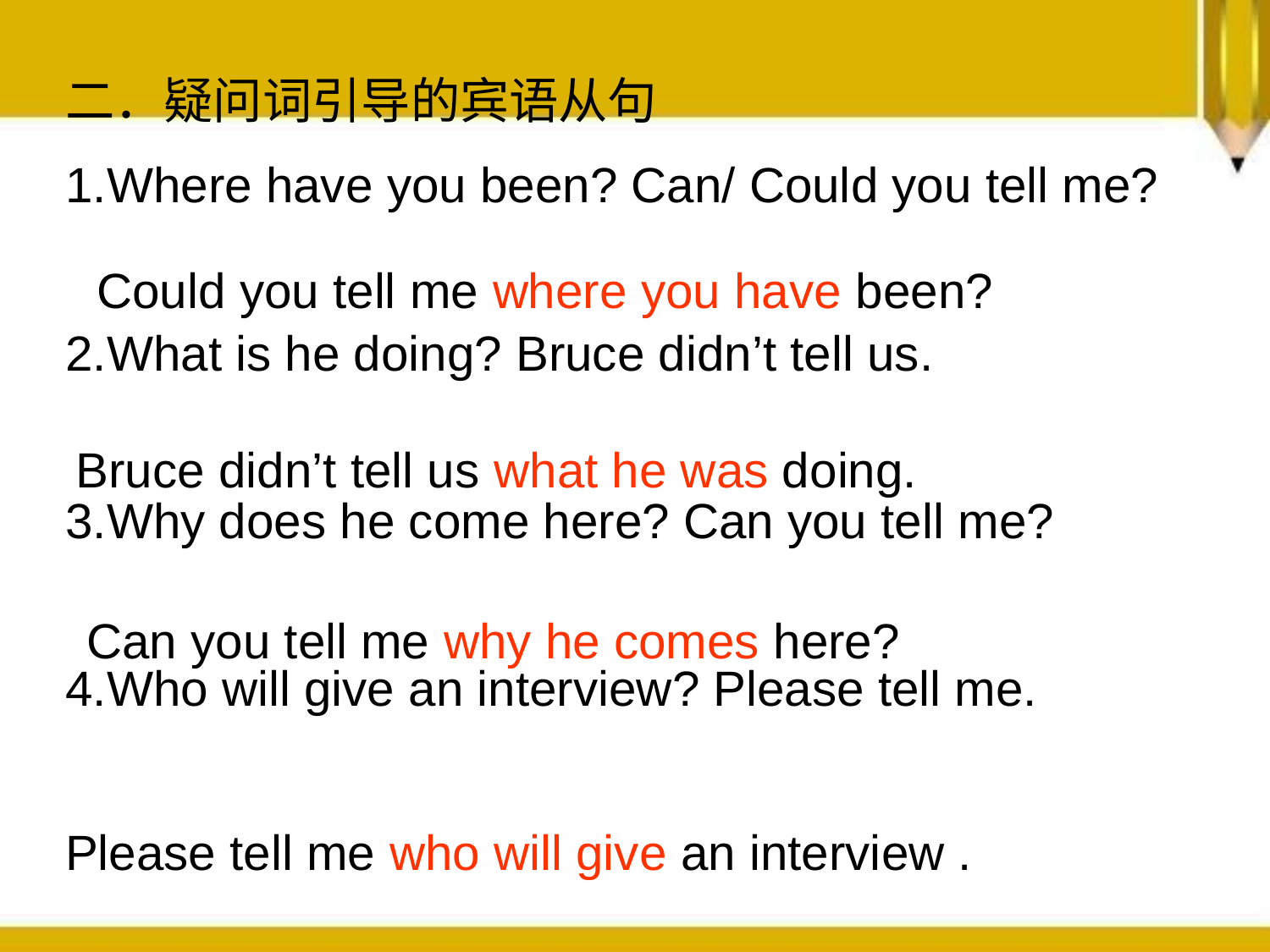

二．疑问词引导的宾语从句
1.Where have you been? Can/ Could you tell me?

2.What is he doing? Bruce didn’t tell us.

3.Why does he come here? Can you tell me?

4.Who will give an interview? Please tell me.

Could you tell me where you have been?
Bruce didn’t tell us what he was doing.
Can you tell me why he comes here?
Please tell me who will give an interview .